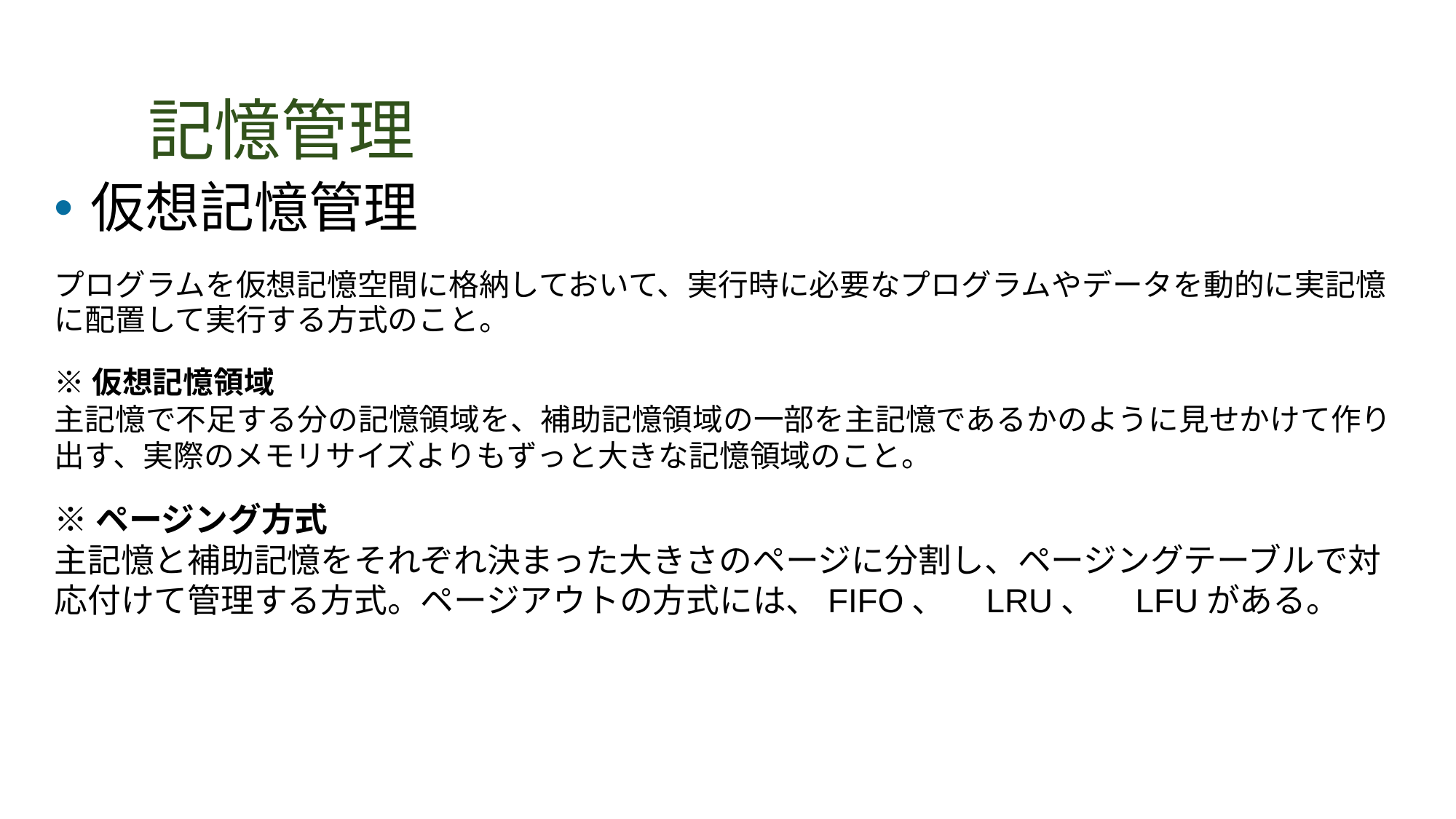

# 記憶管理
仮想記憶管理
プログラムを仮想記憶空間に格納しておいて、実行時に必要なプログラムやデータを動的に実記憶に配置して実行する方式のこと。
※仮想記憶領域
主記憶で不足する分の記憶領域を、補助記憶領域の一部を主記憶であるかのように見せかけて作り出す、実際のメモリサイズよりもずっと大きな記憶領域のこと。
※ページング方式
主記憶と補助記憶をそれぞれ決まった大きさのページに分割し、ページングテーブルで対応付けて管理する方式。ページアウトの方式には、FIFO、　LRU、　LFUがある。